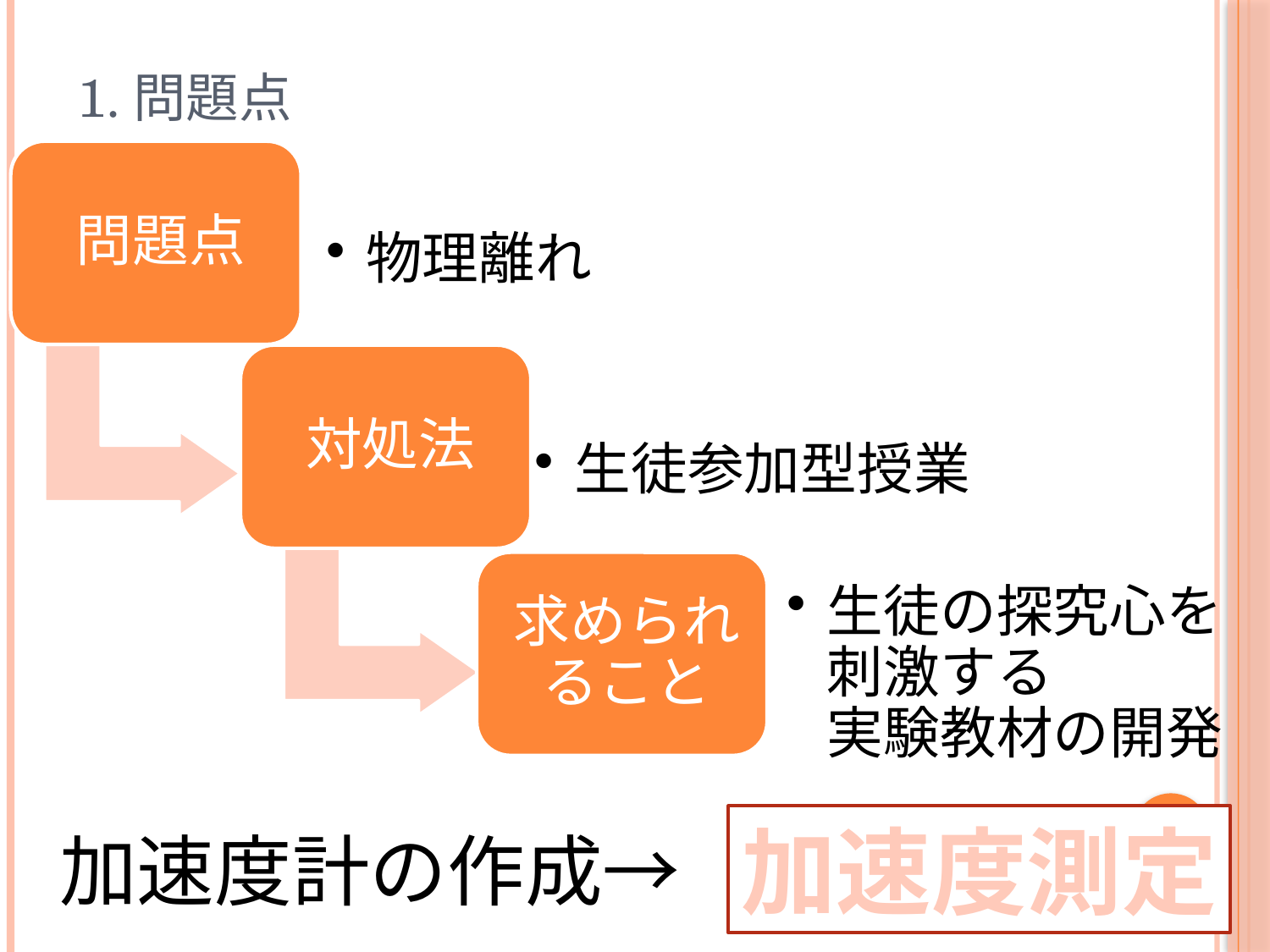

# 1.問題点
問題点
物理離れ
対処法
生徒参加型授業
求められること
生徒の探究心を
刺激する
実験教材の開発
加速度測定
加速度計の作成→